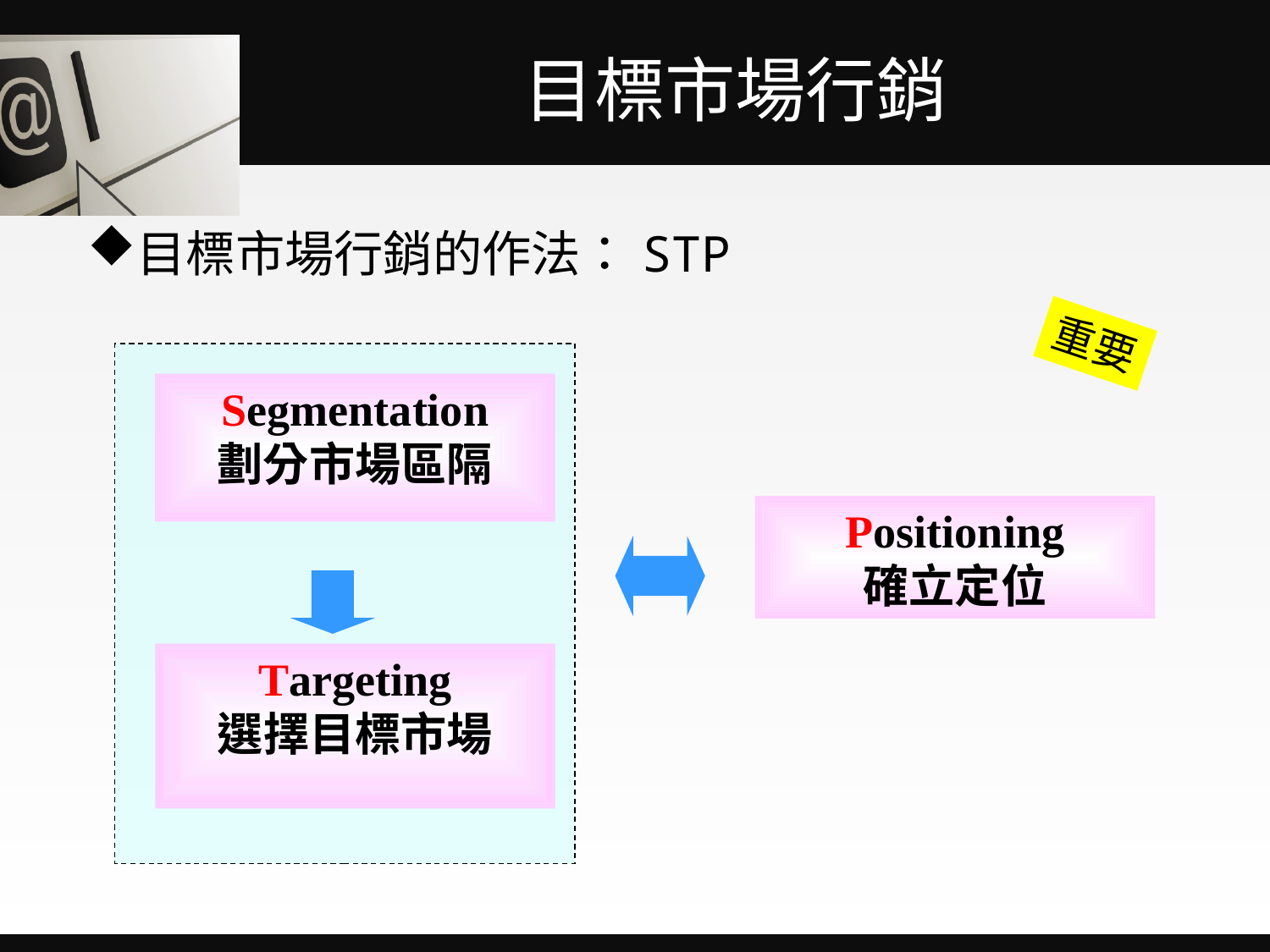

# 目標市場行銷

目標市場行銷的作法：STP
重要

Segmentation
劃分市場區隔

Positioning
確立定位

Targeting
選擇目標市場